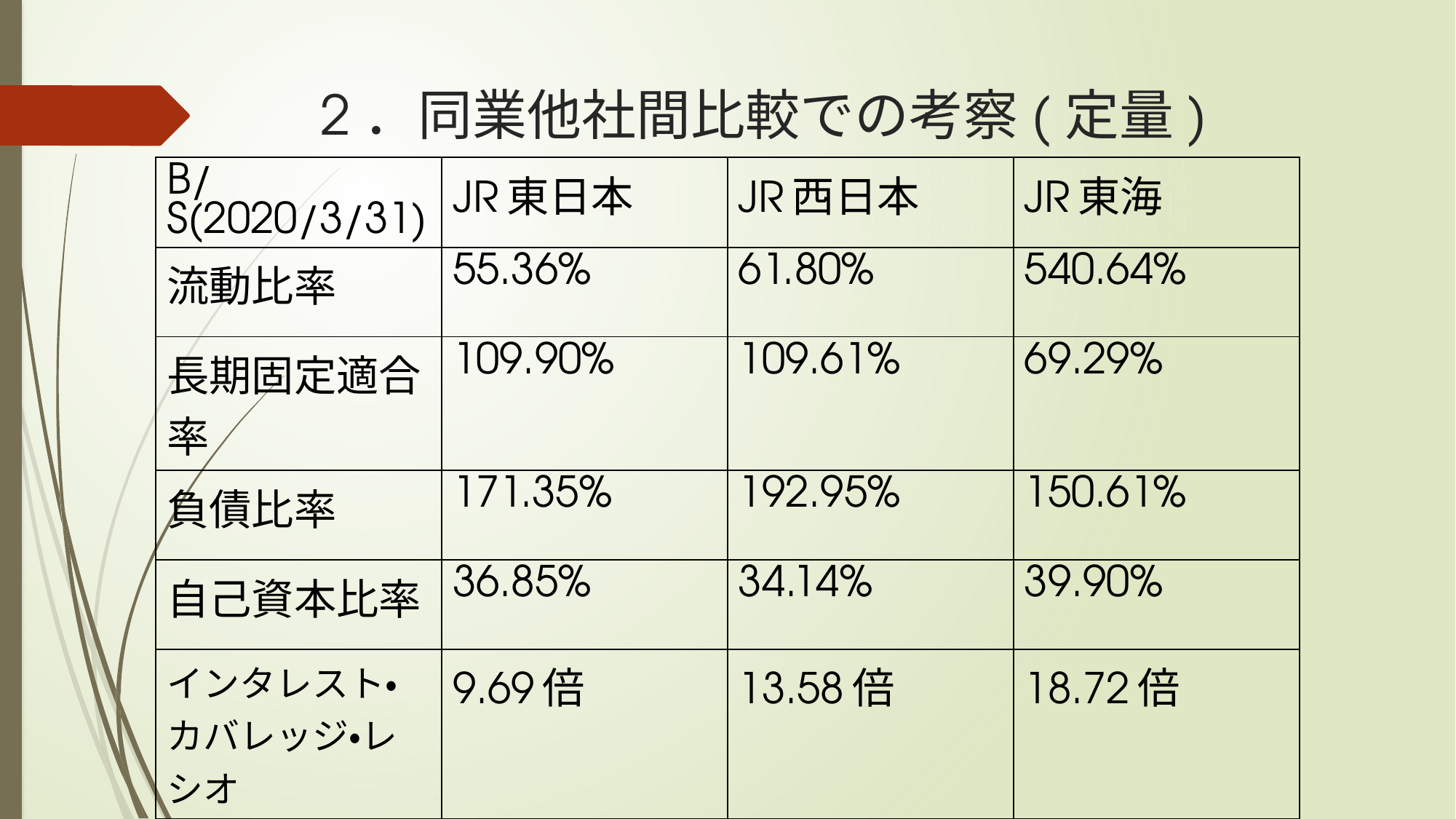

# 2．同業他社間比較での考察(定量)
| B/S(2020/3/31) | JR東日本 | JR西日本 | JR東海 |
| --- | --- | --- | --- |
| 流動比率 | 55.36% | 61.80% | 540.64% |
| 長期固定適合率 | 109.90% | 109.61% | 69.29% |
| 負債比率 | 171.35% | 192.95% | 150.61% |
| 自己資本比率 | 36.85% | 34.14% | 39.90% |
| インタレスト・カバレッジ・レシオ | 9.69倍 | 13.58倍 | 18.72倍 |